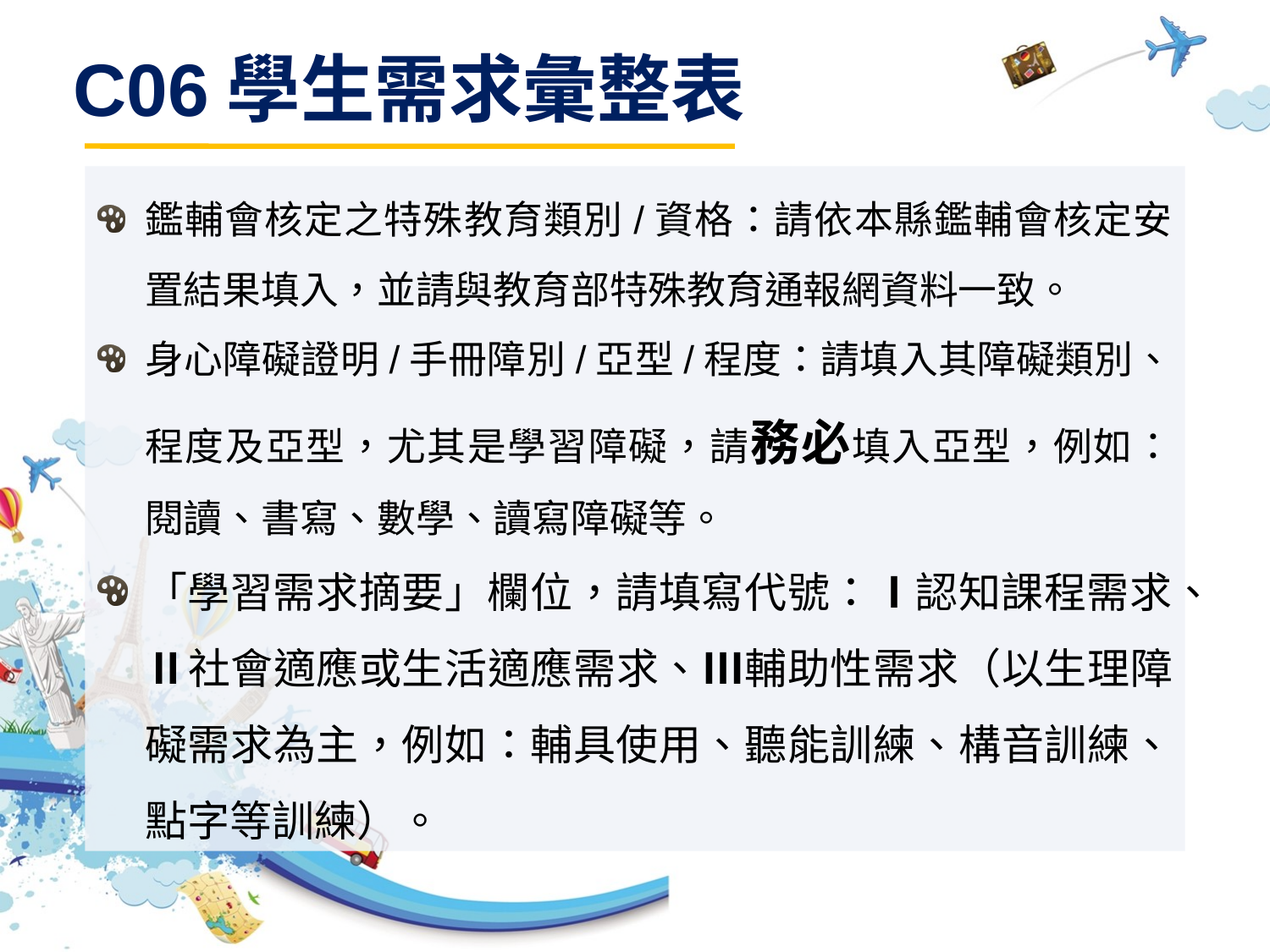

C06學生需求彙整表
鑑輔會核定之特殊教育類別/資格：請依本縣鑑輔會核定安置結果填入，並請與教育部特殊教育通報網資料一致。
身心障礙證明/手冊障別/亞型/程度：請填入其障礙類別、程度及亞型，尤其是學習障礙，請務必填入亞型，例如：閱讀、書寫、數學、讀寫障礙等。
「學習需求摘要」欄位，請填寫代號：Ⅰ認知課程需求、Ⅱ社會適應或生活適應需求、Ⅲ輔助性需求（以生理障礙需求為主，例如：輔具使用、聽能訓練、構音訓練、點字等訓練）。